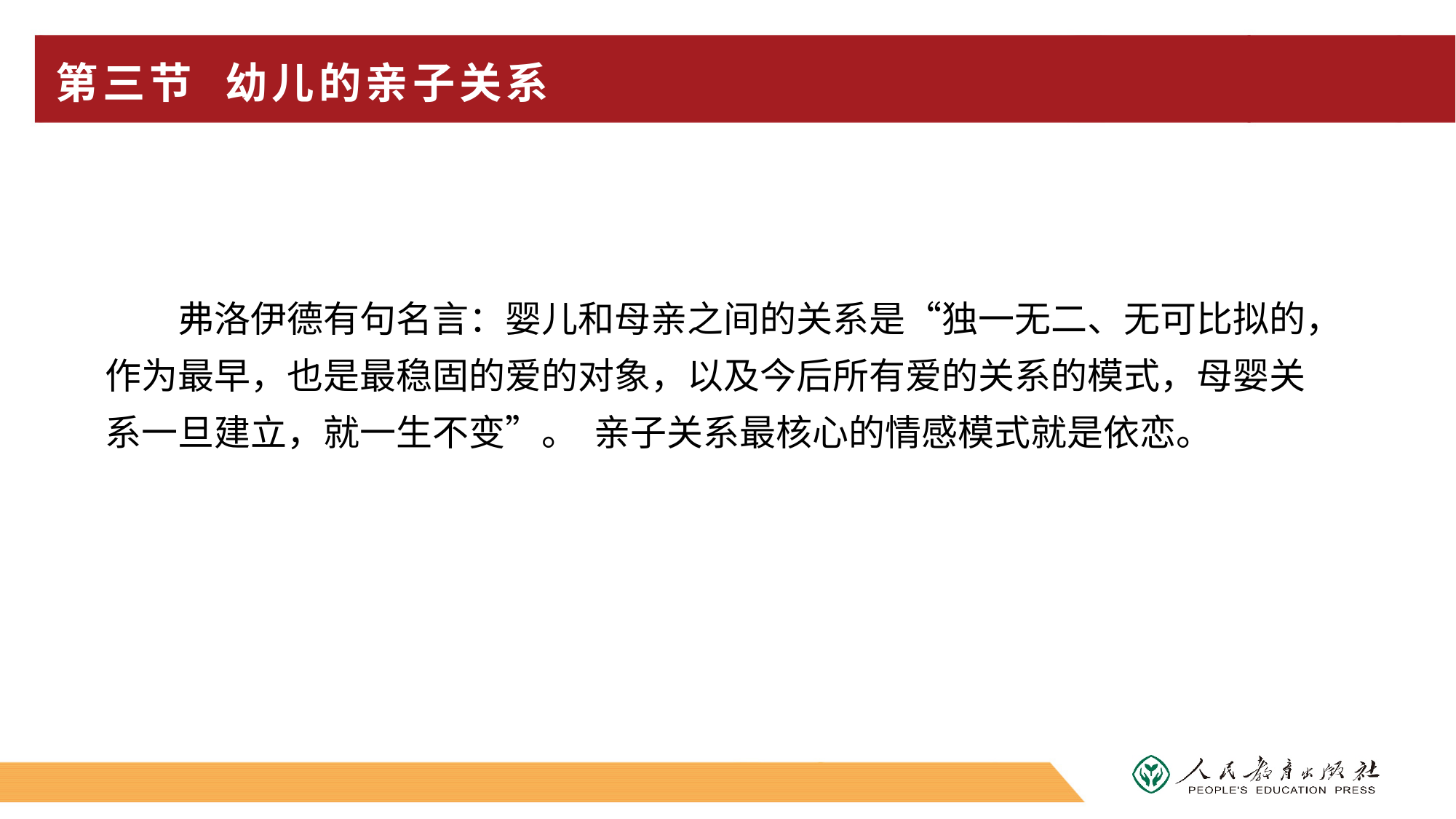

# 第三节  幼儿的亲子关系

弗洛伊德有句名言：婴儿和母亲之间的关系是“独一无二、无可比拟的，作为最早，也是最稳固的爱的对象，以及今后所有爱的关系的模式，母婴关系一旦建立，就一生不变”。  亲子关系最核心的情感模式就是依恋。